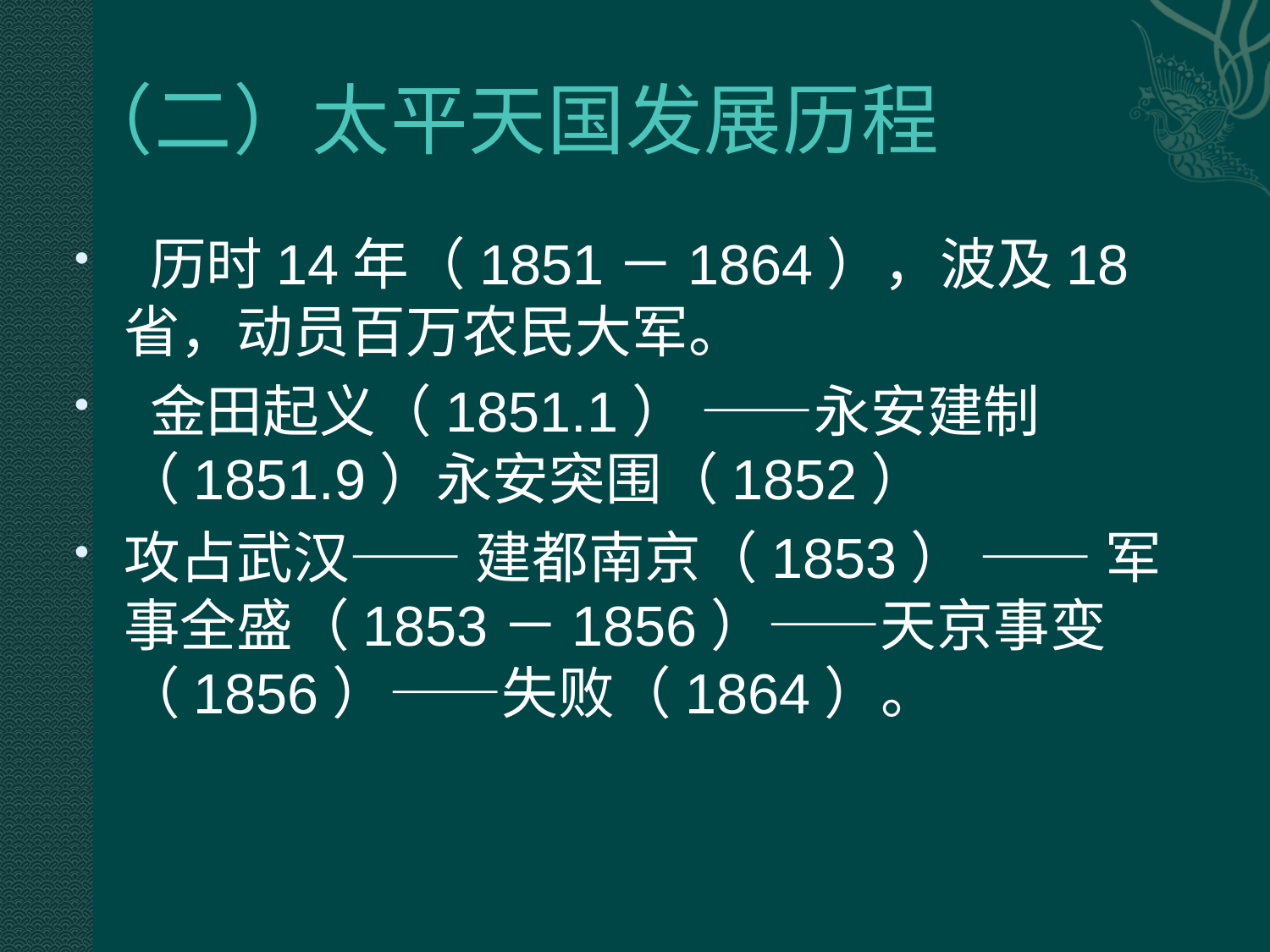

# （二）太平天国发展历程
 历时14年（1851－1864），波及18省，动员百万农民大军。
 金田起义（1851.1） ——永安建制（1851.9）永安突围（1852）
攻占武汉—— 建都南京（1853） —— 军事全盛（1853－1856）——天京事变（1856）——失败（1864）。